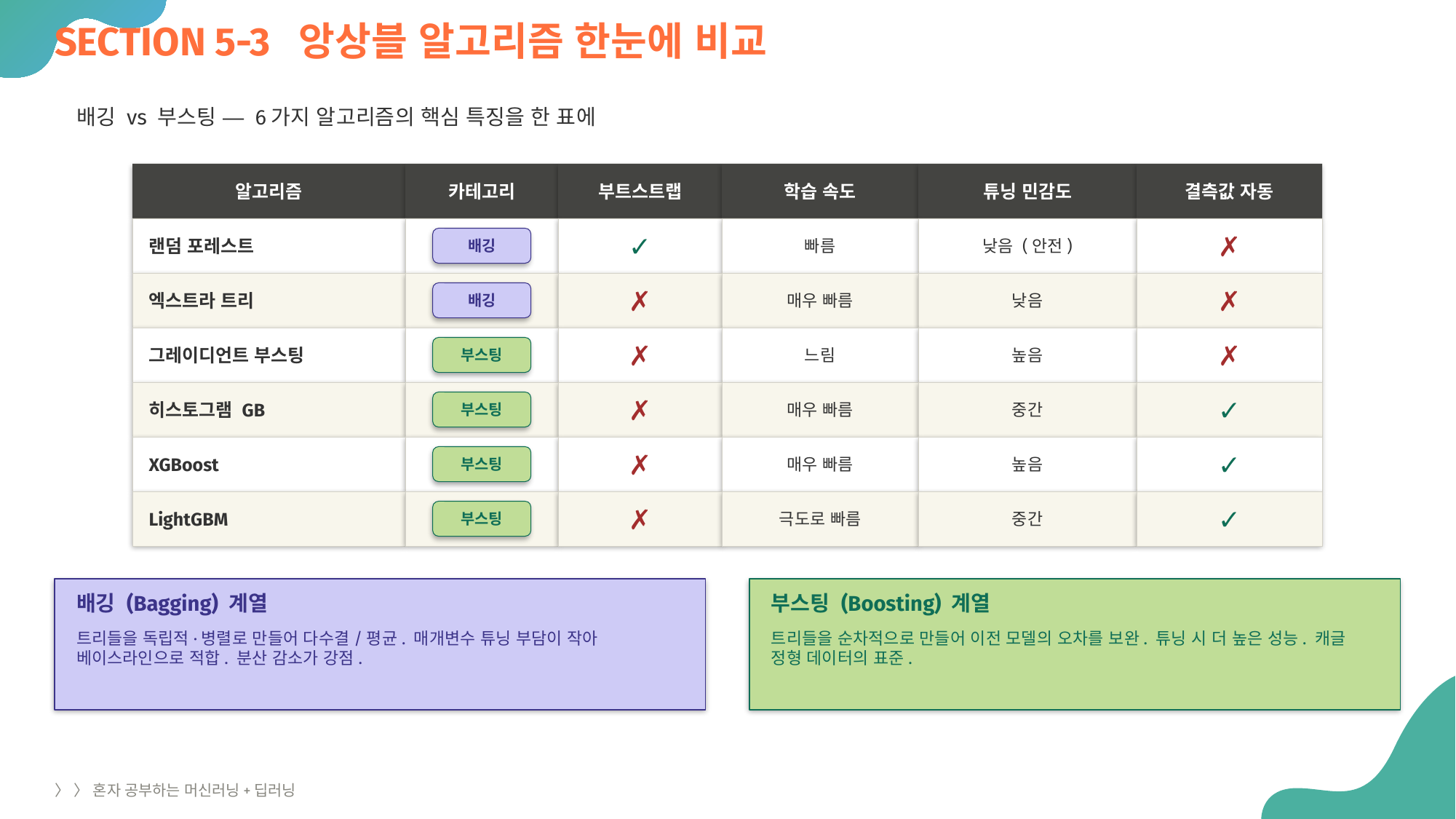

SECTION 5-3  앙상블 알고리즘 한눈에 비교
배깅 vs 부스팅 — 6가지 알고리즘의 핵심 특징을 한 표에

알고리즘

카테고리

부트스트랩

학습 속도

튜닝 민감도

결측값 자동

랜덤 포레스트

✓

빠름

낮음 (안전)

✗

배깅

엑스트라 트리

✗

매우 빠름

낮음

✗

배깅

그레이디언트 부스팅

✗

느림

높음

✗

부스팅

히스토그램 GB

✗

매우 빠름

중간

✓

부스팅

XGBoost

✗

매우 빠름

높음

✓

부스팅

LightGBM

✗

극도로 빠름

중간

✓

부스팅

배깅 (Bagging) 계열
부스팅 (Boosting) 계열
트리들을 독립적·병렬로 만들어 다수결/평균. 매개변수 튜닝 부담이 작아 베이스라인으로 적합. 분산 감소가 강점.
트리들을 순차적으로 만들어 이전 모델의 오차를 보완. 튜닝 시 더 높은 성능. 캐글 정형 데이터의 표준.
〉 〉 혼자 공부하는 머신러닝+딥러닝